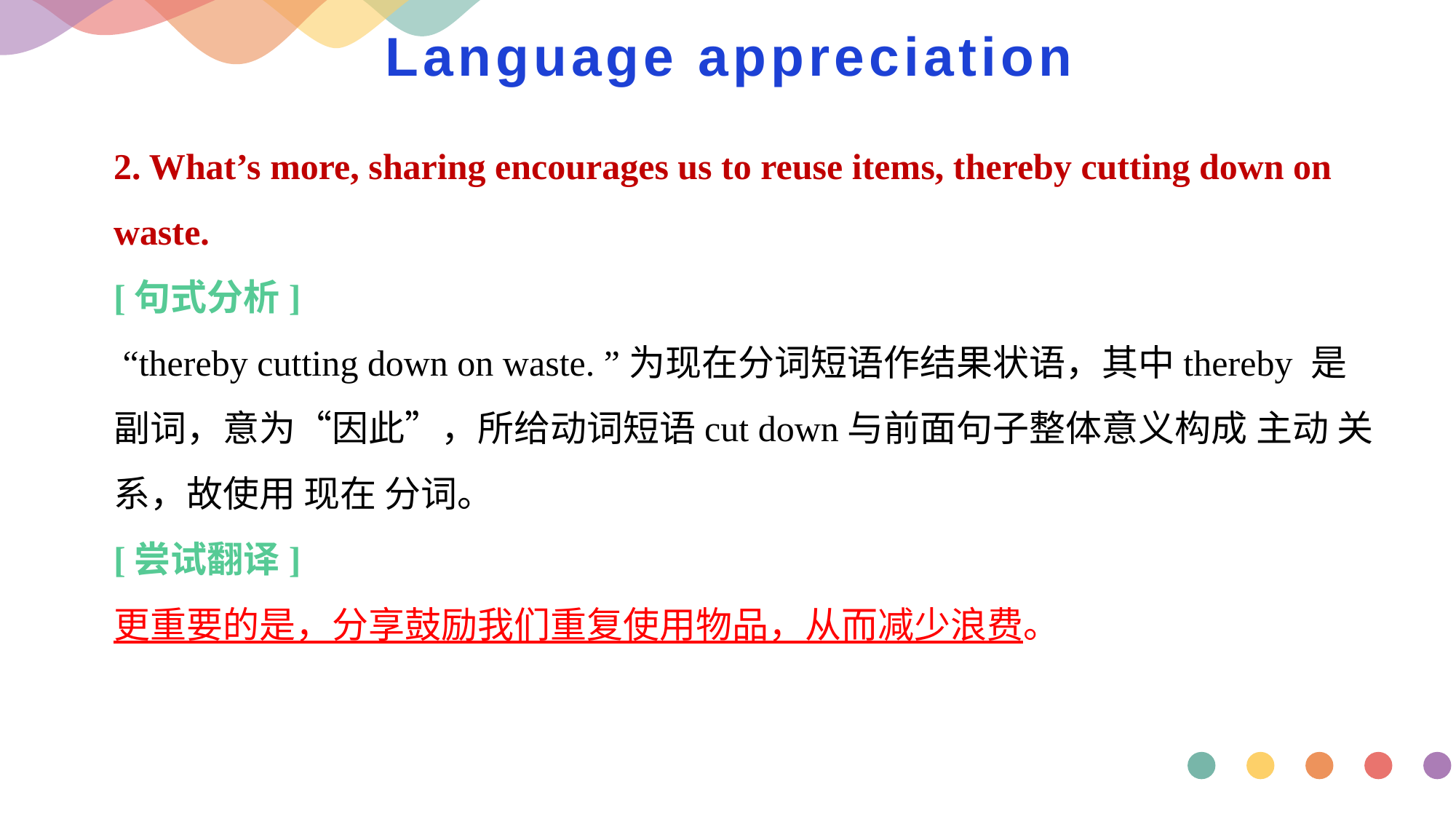

# Language appreciation
2. What’s more, sharing encourages us to reuse items, thereby cutting down on waste.
[句式分析]
 “thereby cutting down on waste. ”为现在分词短语作结果状语，其中thereby 是副词，意为“因此”，所给动词短语cut down与前面句子整体意义构成 主动 关系，故使用 现在 分词。
[尝试翻译]
更重要的是，分享鼓励我们重复使用物品，从而减少浪费。